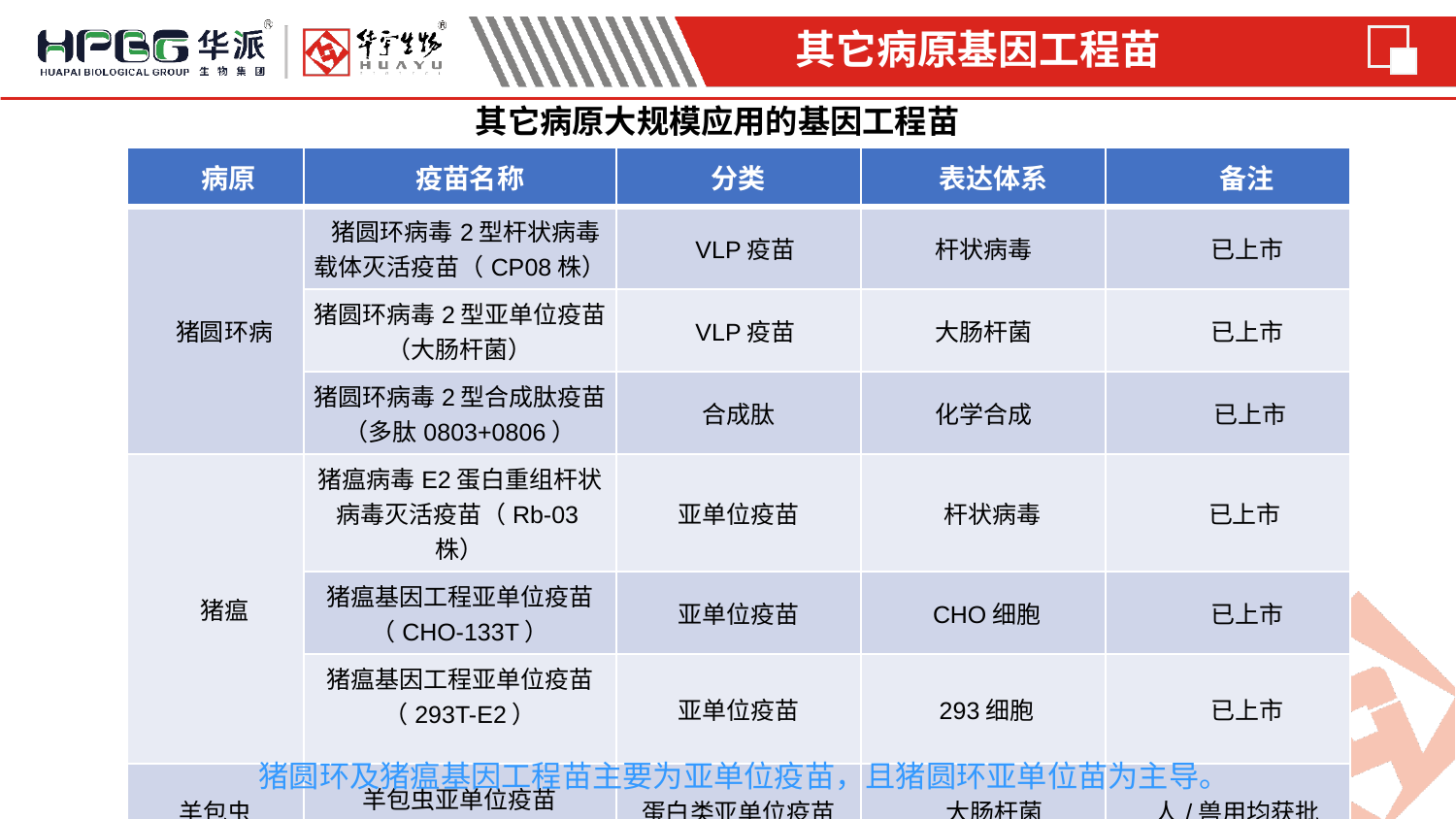

其它病原基因工程苗
    其它病原大规模应用的基因工程苗
| 病原 | 疫苗名称 | 分类 | 表达体系 | 备注 |
| --- | --- | --- | --- | --- |
| 猪圆环病 | 猪圆环病毒2型杆状病毒载体灭活疫苗（CP08株） | VLP疫苗 | 杆状病毒 | 已上市 |
|  | 猪圆环病毒2型亚单位疫苗（大肠杆菌） | VLP疫苗 | 大肠杆菌 | 已上市 |
|  | 猪圆环病毒2型合成肽疫苗（多肽0803+0806） | 合成肽 | 化学合成 | 已上市 |
| 猪瘟 | 猪瘟病毒E2蛋白重组杆状病毒灭活疫苗（Rb-03株） | 亚单位疫苗 | 杆状病毒 | 已上市 |
|  | 猪瘟基因工程亚单位疫苗（CHO-133T） | 亚单位疫苗 | CHO细胞 | 已上市 |
|  | 猪瘟基因工程亚单位疫苗（293T-E2） | 亚单位疫苗 | 293细胞 | 已上市 |
| 羊包虫 | 羊包虫亚单位疫苗 | 蛋白类亚单位疫苗 | 大肠杆菌 | 人/兽用均获批 |
    猪圆环及猪瘟基因工程苗主要为亚单位疫苗，且猪圆环亚单位苗为主导。